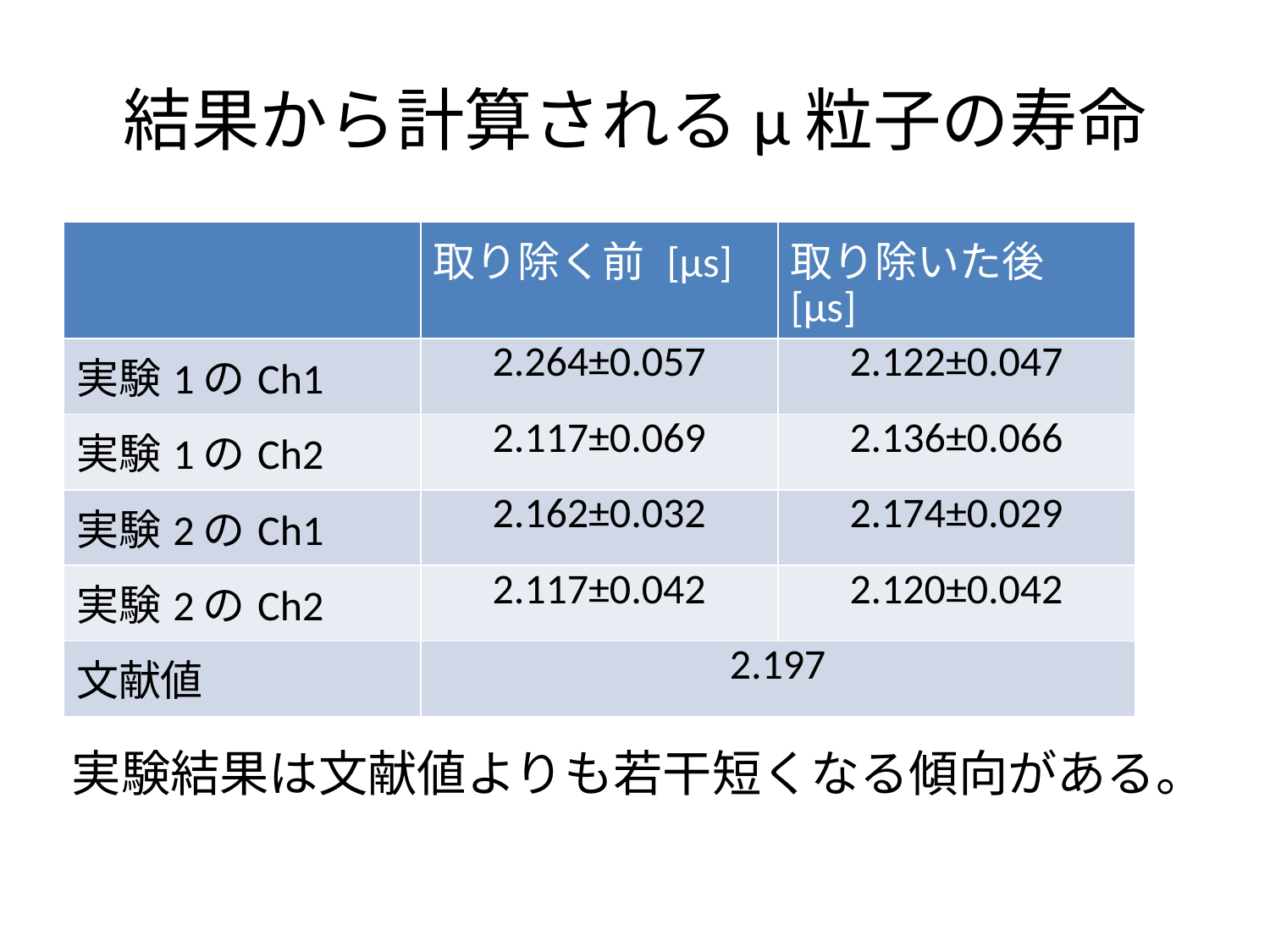

# 結果から計算されるμ粒子の寿命
|  | 取り除く前 [μs] | 取り除いた後 [μs] |
| --- | --- | --- |
| 実験1のCh1 | 2.264±0.057 | 2.122±0.047 |
| 実験1のCh2 | 2.117±0.069 | 2.136±0.066 |
| 実験2のCh1 | 2.162±0.032 | 2.174±0.029 |
| 実験2のCh2 | 2.117±0.042 | 2.120±0.042 |
| 文献値 | 2.197 |  |
実験結果は文献値よりも若干短くなる傾向がある。